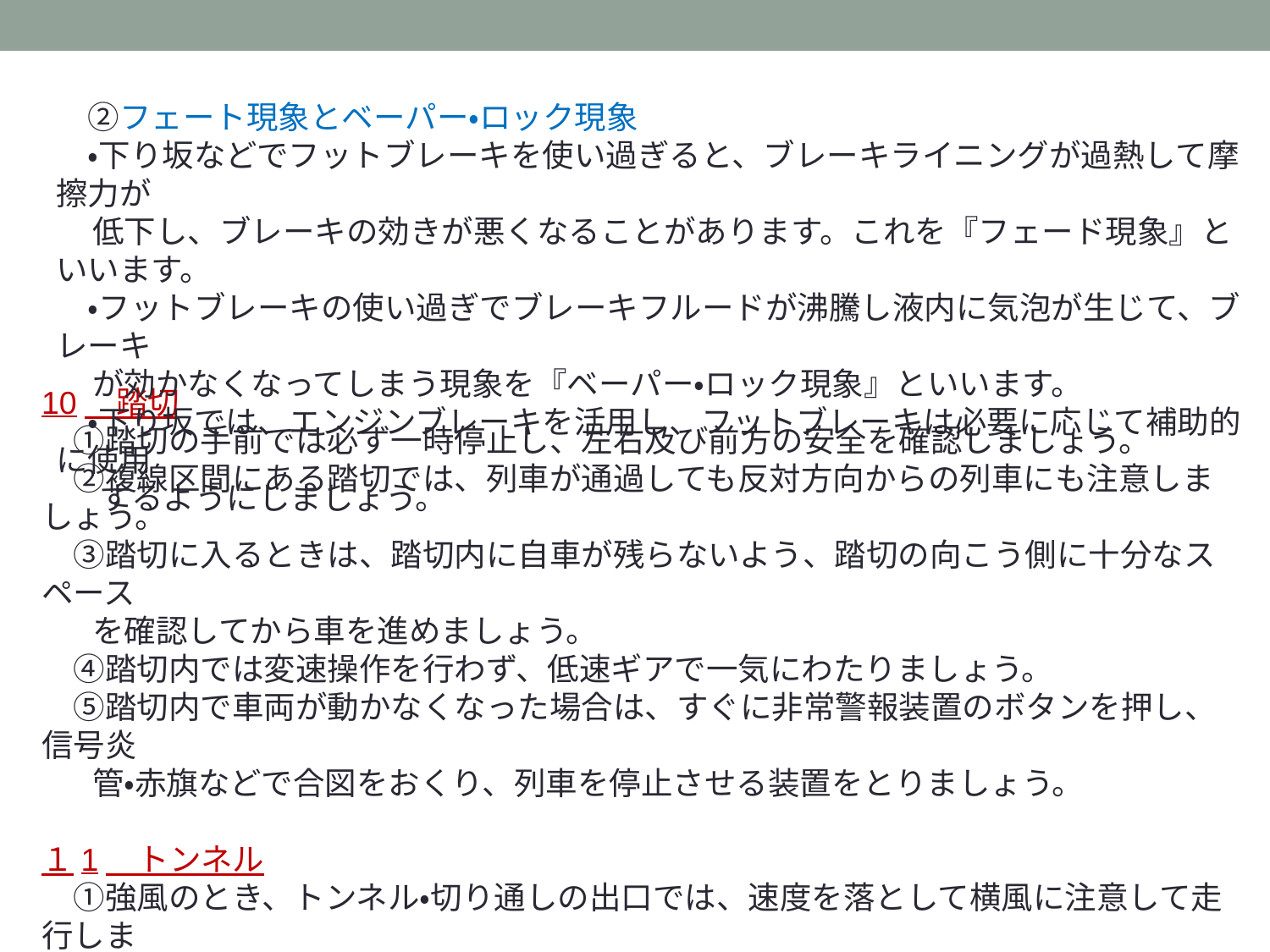

②フェート現象とベーパー・ロック現象
　・下り坂などでフットブレーキを使い過ぎると、ブレーキライニングが過熱して摩擦力が
    低下し、ブレーキの効きが悪くなることがあります。これを『フェード現象』といいます。
　・フットブレーキの使い過ぎでブレーキフルードが沸騰し液内に気泡が生じて、ブレーキ
    が効かなくなってしまう現象を『ベーパー・ロック現象』といいます。
　・下り坂では、エンジンブレーキを活用し、フットブレーキは必要に応じて補助的に使用
     するようにしましょう。
10　踏切
　①踏切の手前では必ず一時停止し、左右及び前方の安全を確認しましょう。
　②複線区間にある踏切では、列車が通過しても反対方向からの列車にも注意しましょう。
　③踏切に入るときは、踏切内に自車が残らないよう、踏切の向こう側に十分なスペース
      を確認してから車を進めましょう。
　④踏切内では変速操作を行わず、低速ギアで一気にわたりましょう。
　⑤踏切内で車両が動かなくなった場合は、すぐに非常警報装置のボタンを押し、信号炎
      管・赤旗などで合図をおくり、列車を停止させる装置をとりましょう。

１1　トンネル
　①強風のとき、トンネル・切り通しの出口では、速度を落として横風に注意して走行しま
      しょう。
　②夜間走行時に、トンネルに入る前やトンネルから出るときは、速度を落として走行しま
      しょう。（明・暗順応）